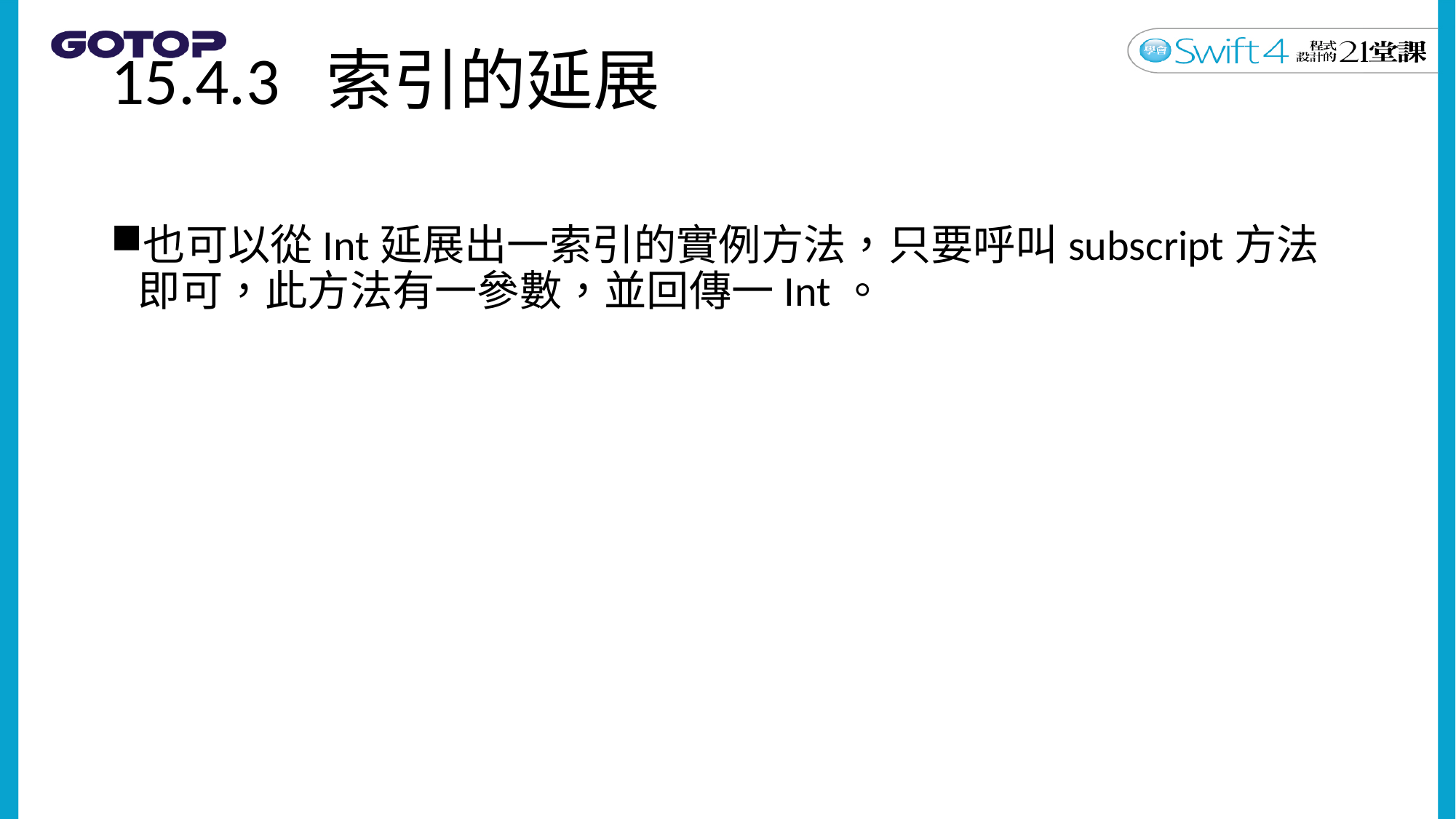

# 15.4.3  索引的延展
也可以從Int延展出一索引的實例方法，只要呼叫subscript方法即可，此方法有一參數，並回傳一Int。